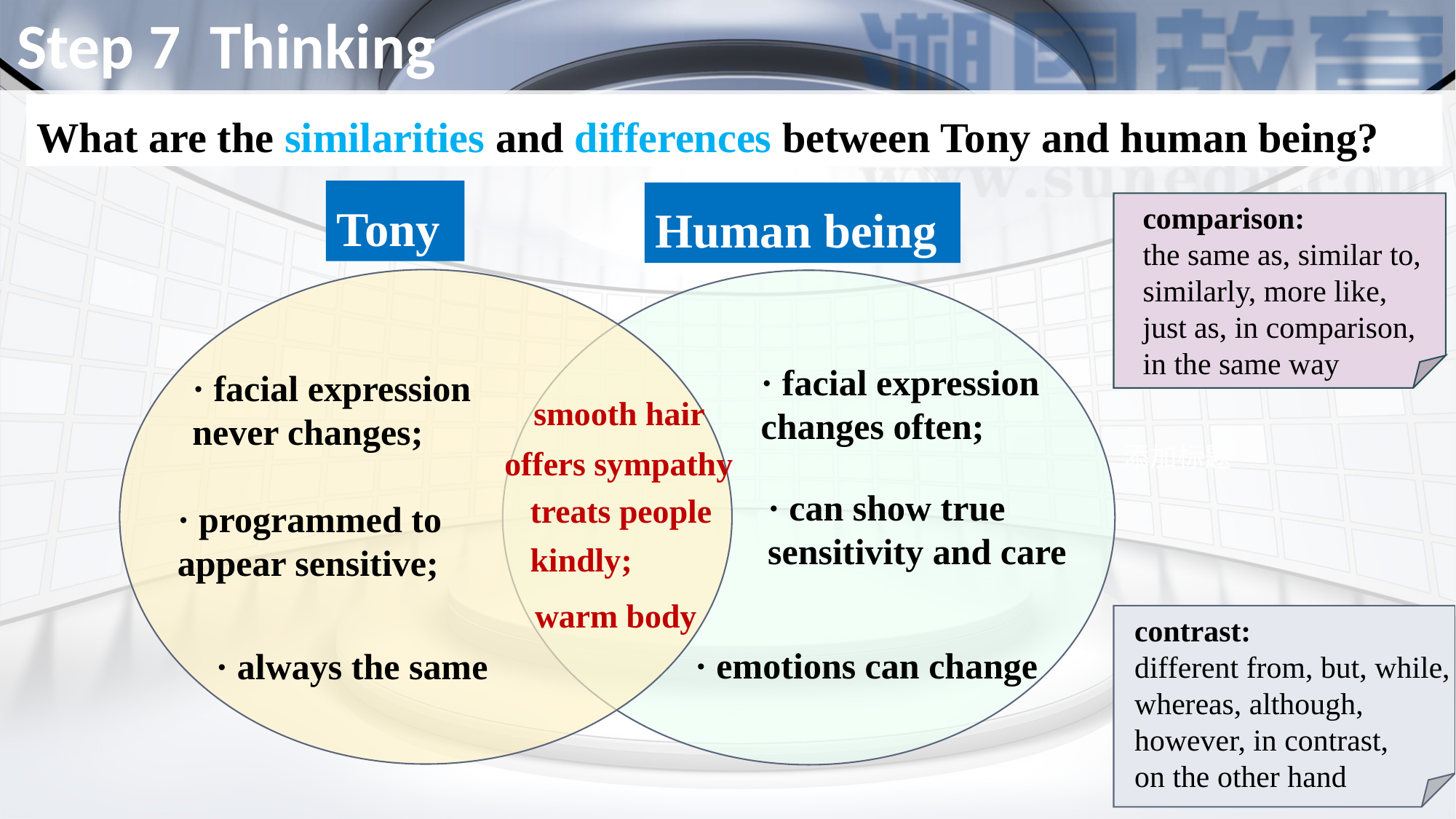

Step 7  Thinking
What are the similarities and differences between Tony and human being?
Tony
Human being

comparison:
the same as, similar to,
similarly, more like,
just as, in comparison,
in the same way

· facial expression  changes often;
· facial expression never changes;
 smooth hair
添加题
添加标题
offers sympathy
treats people kindly;
· can show true sensitivity and care
· programmed to appear sensitive;
 warm body

contrast:
different from, but, while, whereas, although,
however, in contrast,
on the other hand
· emotions can change
· always the same